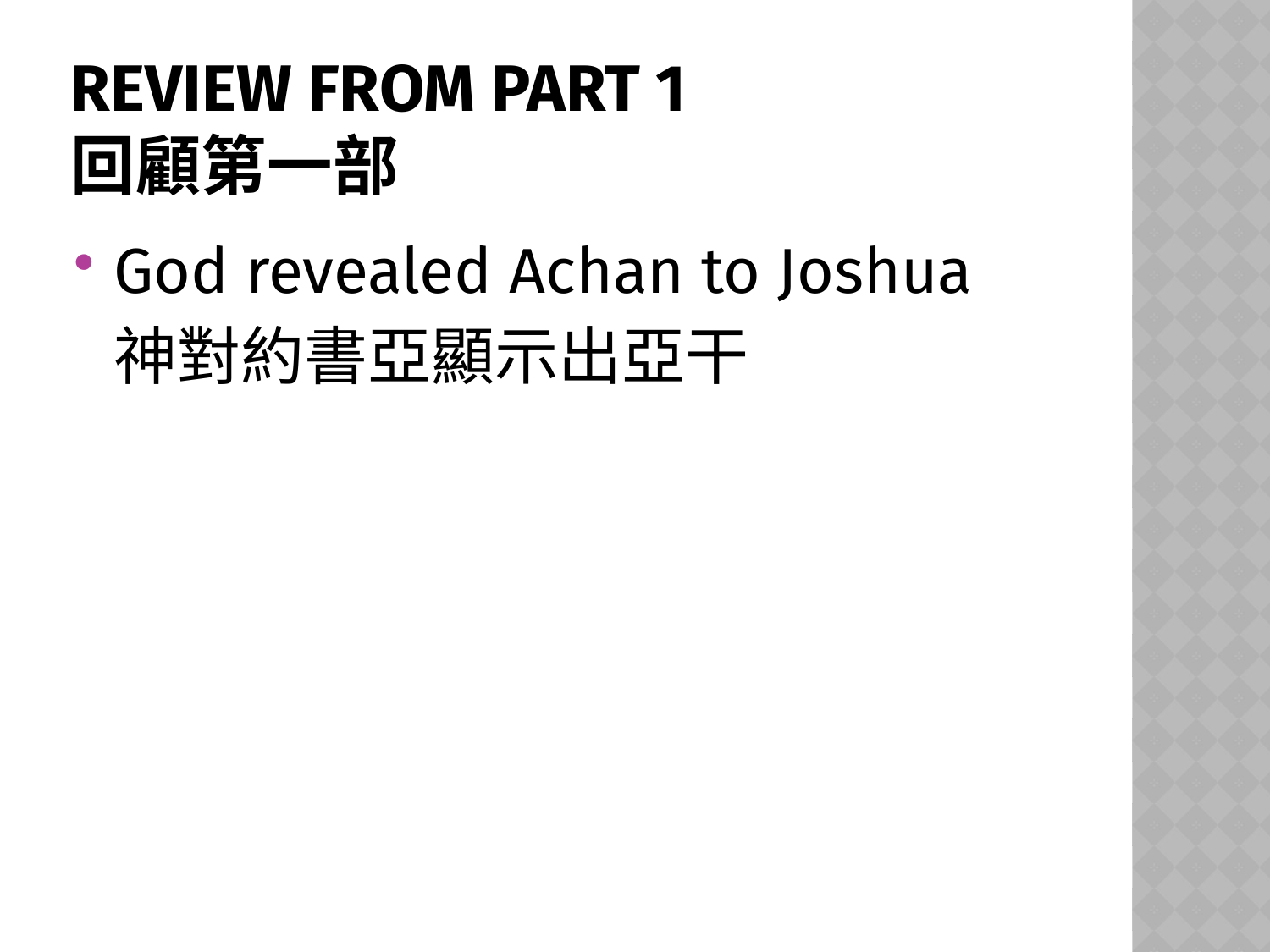

# Review from Part 1 回顧第一部
God revealed Achan to Joshua
	神對約書亞顯示出亞干